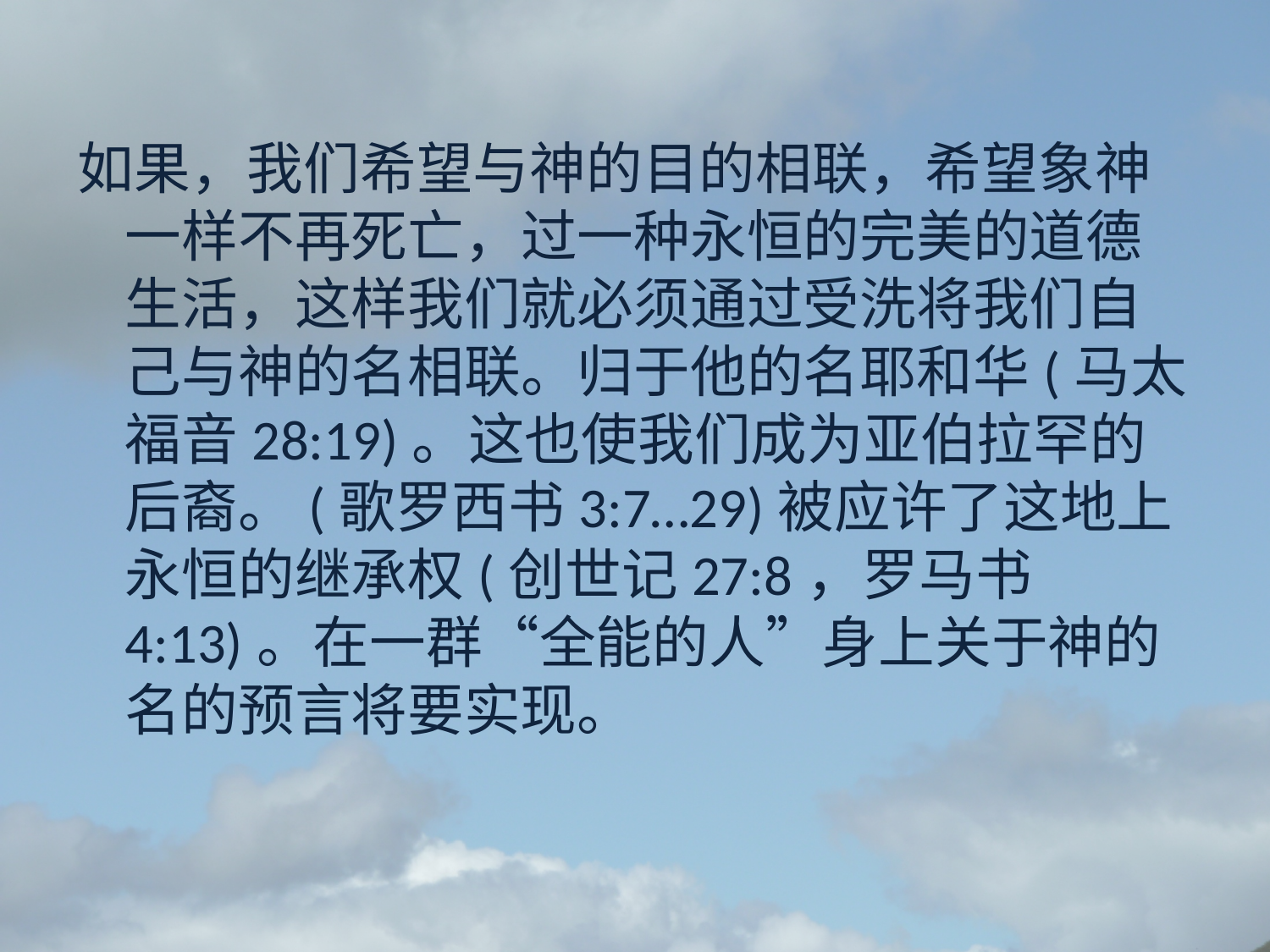

如果，我们希望与神的目的相联，希望象神一样不再死亡，过一种永恒的完美的道德生活，这样我们就必须通过受洗将我们自己与神的名相联。归于他的名耶和华(马太福音28:19)。这也使我们成为亚伯拉罕的后裔。(歌罗西书3:7…29)被应许了这地上永恒的继承权(创世记27:8，罗马书4:13)。在一群“全能的人”身上关于神的名的预言将要实现。